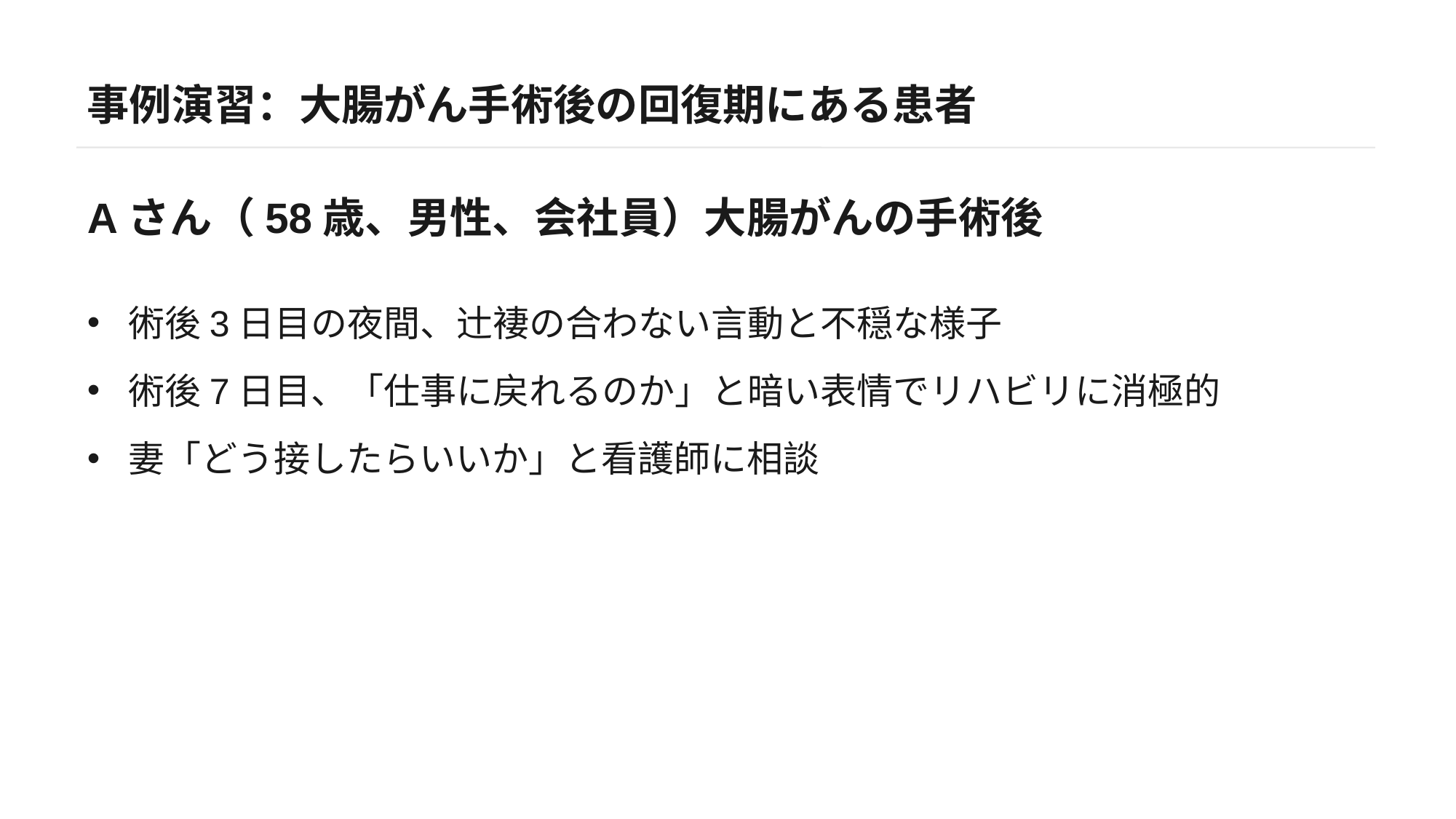

事例演習：大腸がん手術後の回復期にある患者

Aさん（58歳、男性、会社員）大腸がんの手術後
術後3日目の夜間、辻褄の合わない言動と不穏な様子
術後7日目、「仕事に戻れるのか」と暗い表情でリハビリに消極的
妻「どう接したらいいか」と看護師に相談